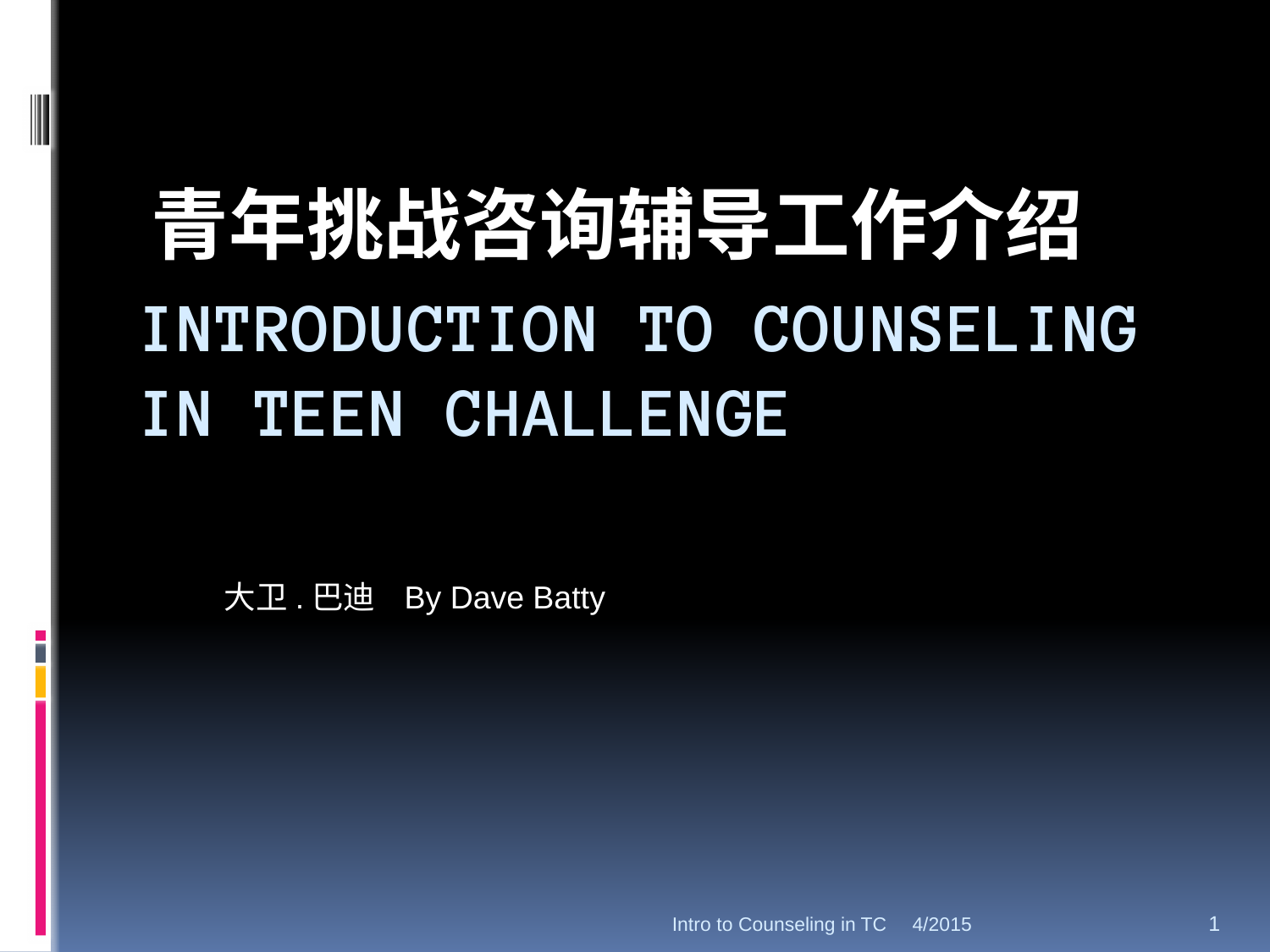

青年挑战咨询辅导工作介绍

# Introduction to Counseling in Teen Challenge
大卫.巴迪   By Dave Batty

Intro to Counseling in TC
4/2015
1